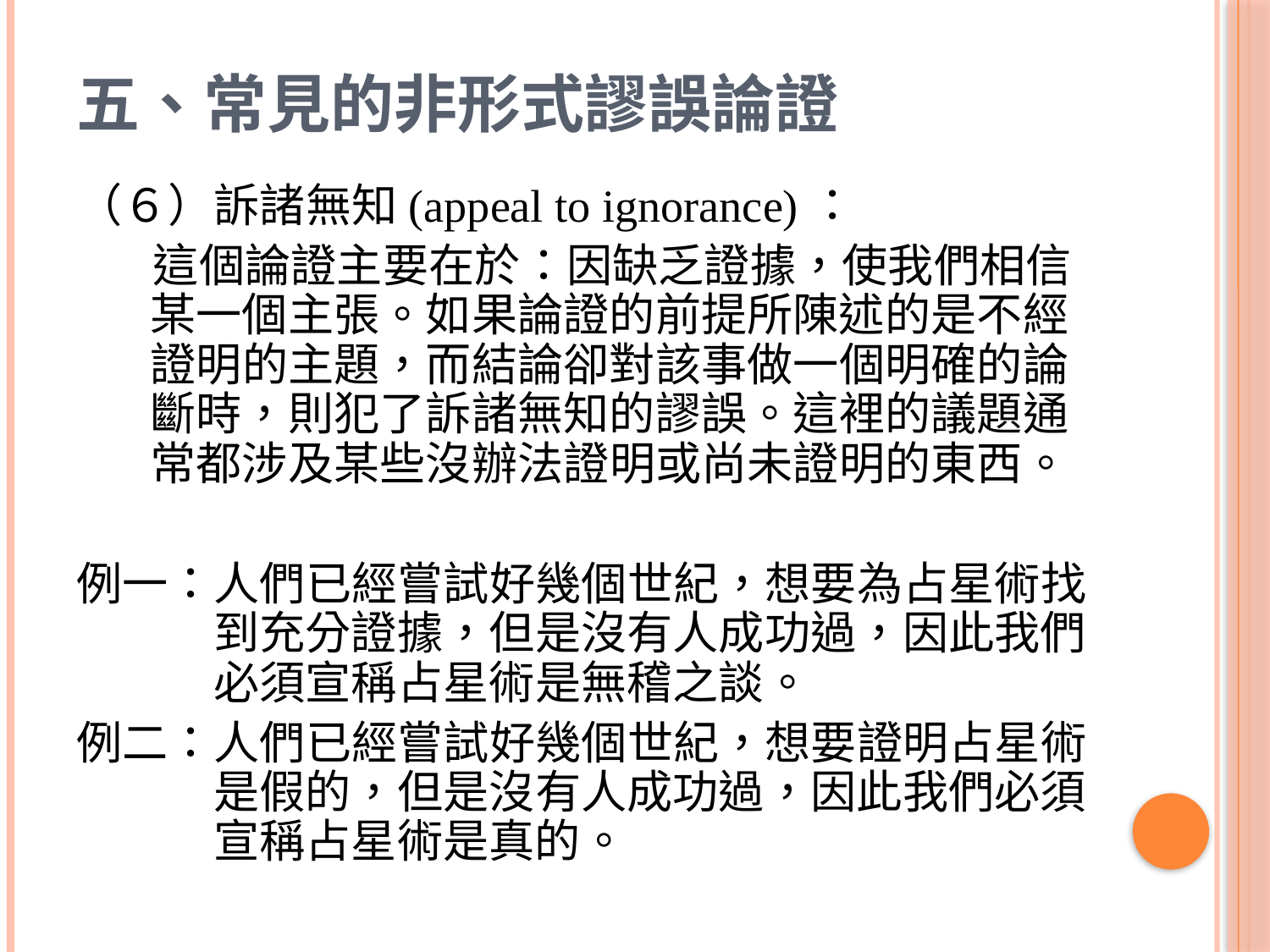

# 五、常見的非形式謬誤論證
（６）訴諸無知(appeal to ignorance)：
　   這個論證主要在於：因缺乏證據，使我們相信某一個主張。如果論證的前提所陳述的是不經證明的主題，而結論卻對該事做一個明確的論斷時，則犯了訴諸無知的謬誤。這裡的議題通常都涉及某些沒辦法證明或尚未證明的東西。

例一：人們已經嘗試好幾個世紀，想要為占星術找到充分證據，但是沒有人成功過，因此我們必須宣稱占星術是無稽之談。
例二：人們已經嘗試好幾個世紀，想要證明占星術是假的，但是沒有人成功過，因此我們必須宣稱占星術是真的。